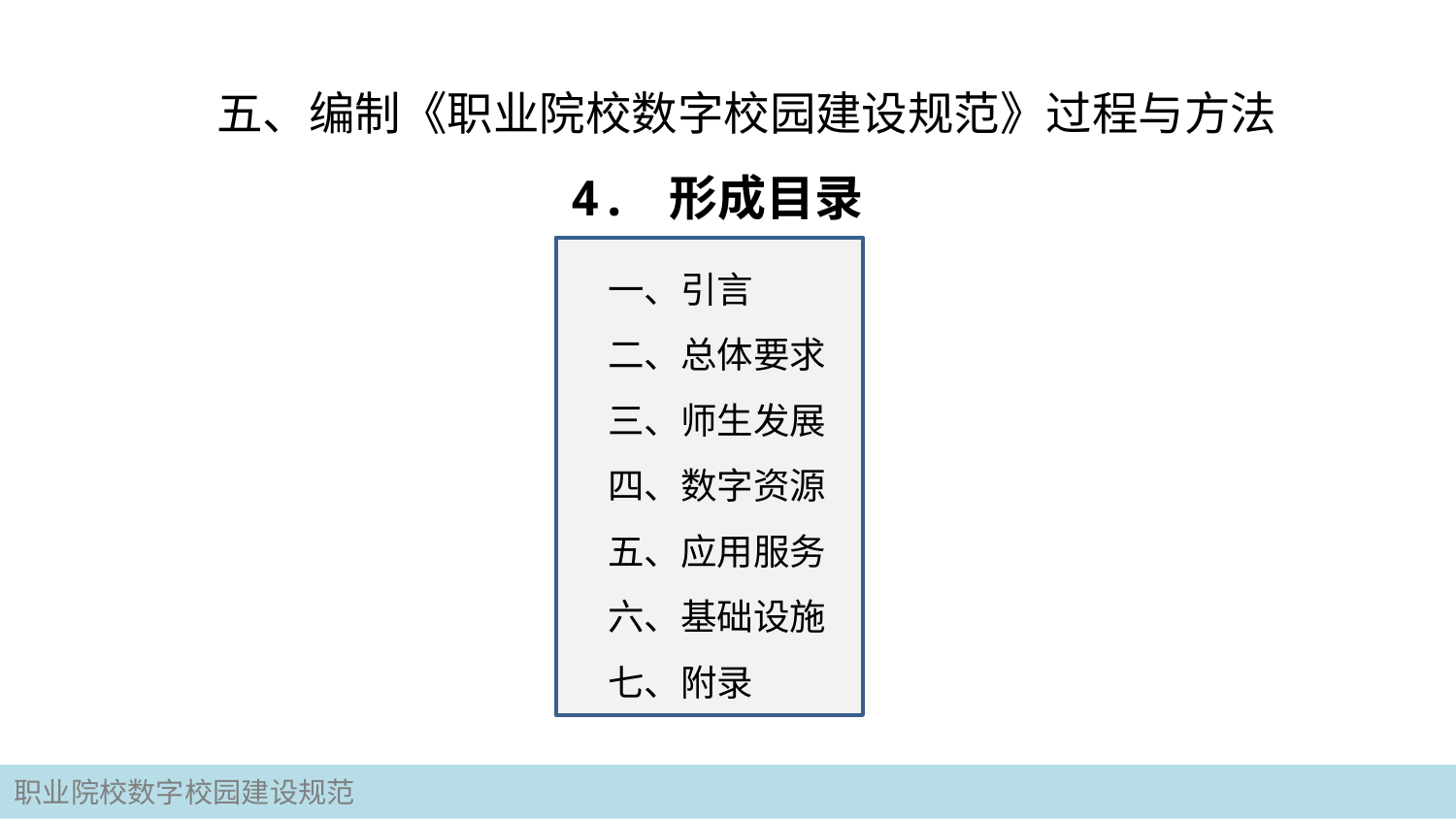

# 五、编制《职业院校数字校园建设规范》过程与方法
4. 形成目录

一、引言
二、总体要求
三、师生发展
四、数字资源
五、应用服务
六、基础设施
七、附录
职业院校数字校园建设规范